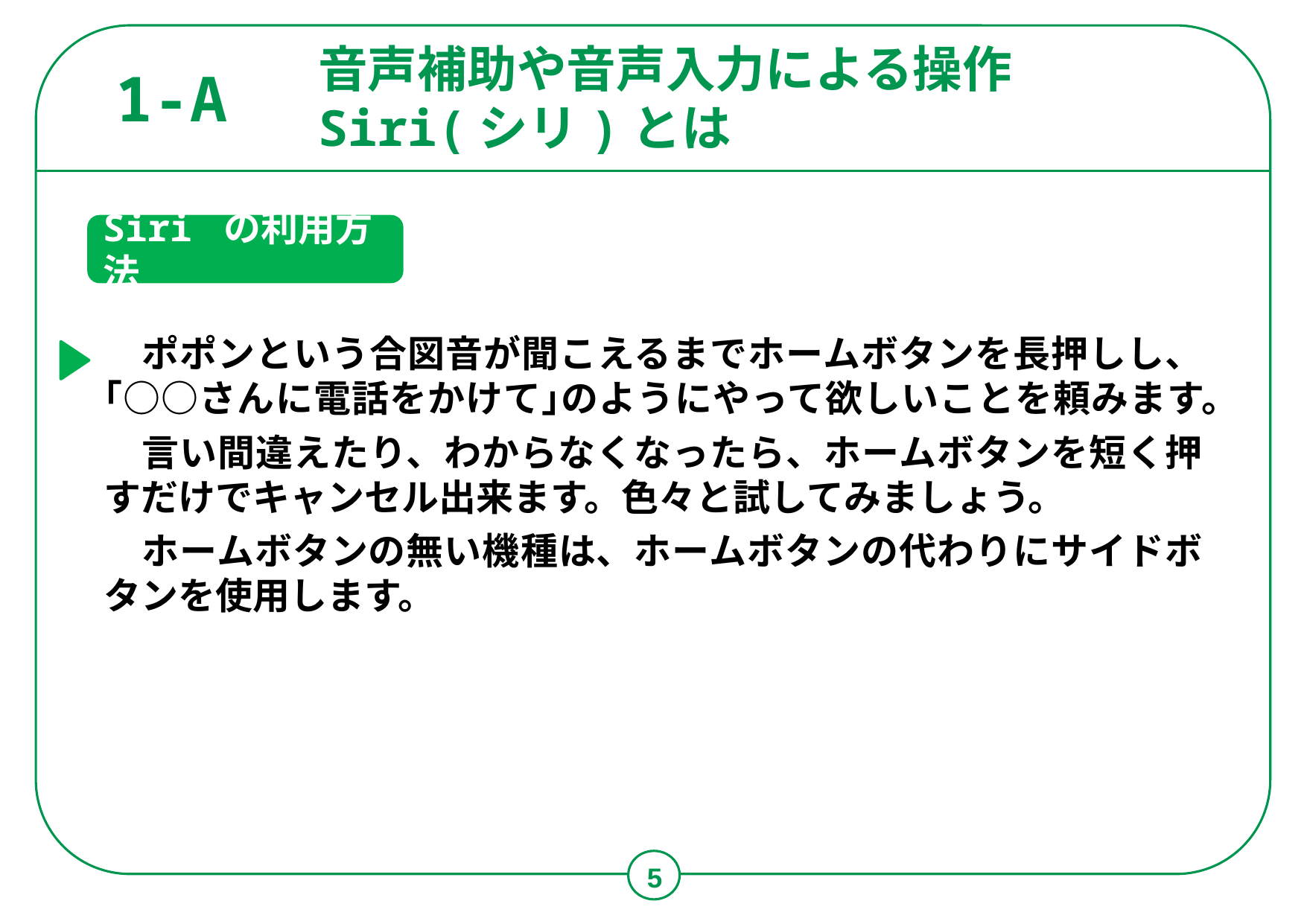

音声補助や音声入力による操作
Siri(シリ)とは
1-A
Siri の利用方法
　ポポンという合図音が聞こえるまでホームボタンを長押しし、｢○○さんに電話をかけて｣のようにやって欲しいことを頼みます。
　言い間違えたり、わからなくなったら、ホームボタンを短く押すだけでキャンセル出来ます。色々と試してみましょう。
　ホームボタンの無い機種は、ホームボタンの代わりにサイドボタンを使用します。​